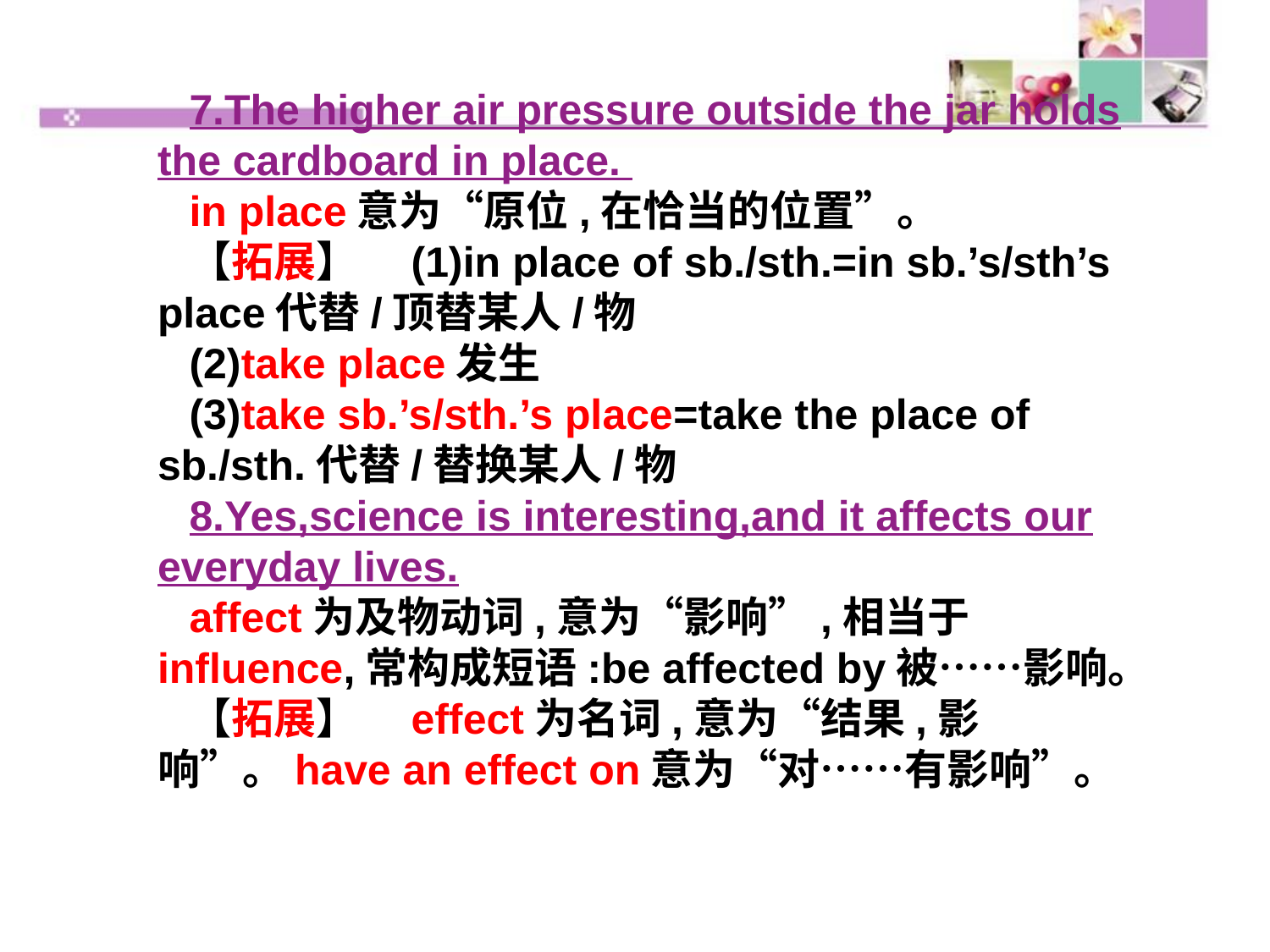

7.The higher air pressure outside the jar holds the cardboard in place.
in place意为“原位,在恰当的位置”。
【拓展】　(1)in place of sb./sth.=in sb.’s/sth’s place代替/顶替某人/物
(2)take place发生
(3)take sb.’s/sth.’s place=take the place of sb./sth.代替/替换某人/物
8.Yes,science is interesting,and it affects our everyday lives.
affect为及物动词,意为“影响”,相当于influence,常构成短语:be affected by被……影响。
【拓展】　effect为名词,意为“结果,影响”。have an effect on意为“对……有影响”。